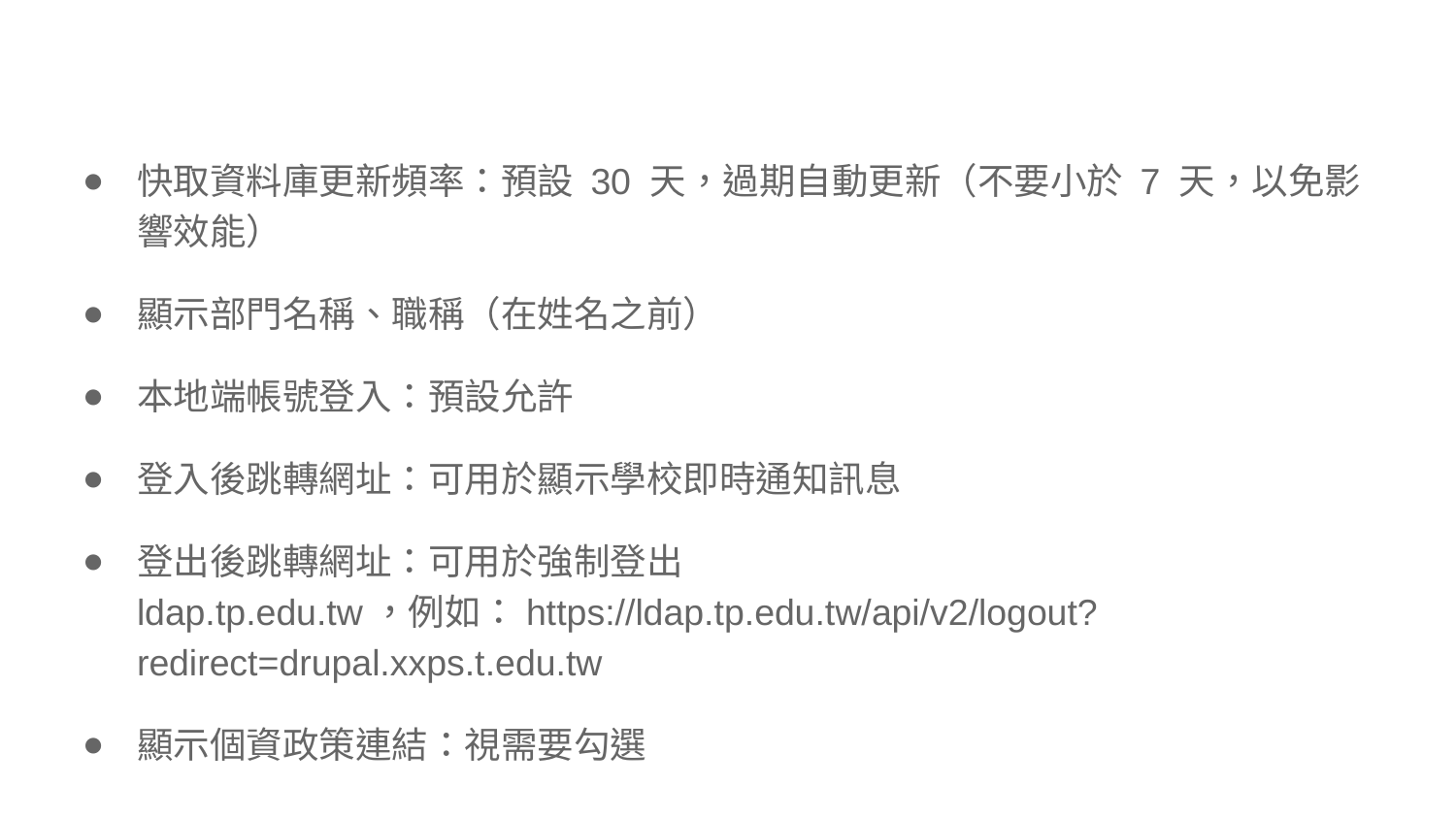

快取資料庫更新頻率：預設 30 天，過期自動更新（不要小於 7 天，以免影響效能）
顯示部門名稱、職稱（在姓名之前）
本地端帳號登入：預設允許
登入後跳轉網址：可用於顯示學校即時通知訊息
登出後跳轉網址：可用於強制登出 ldap.tp.edu.tw，例如：https://ldap.tp.edu.tw/api/v2/logout?redirect=drupal.xxps.t.edu.tw
顯示個資政策連結：視需要勾選